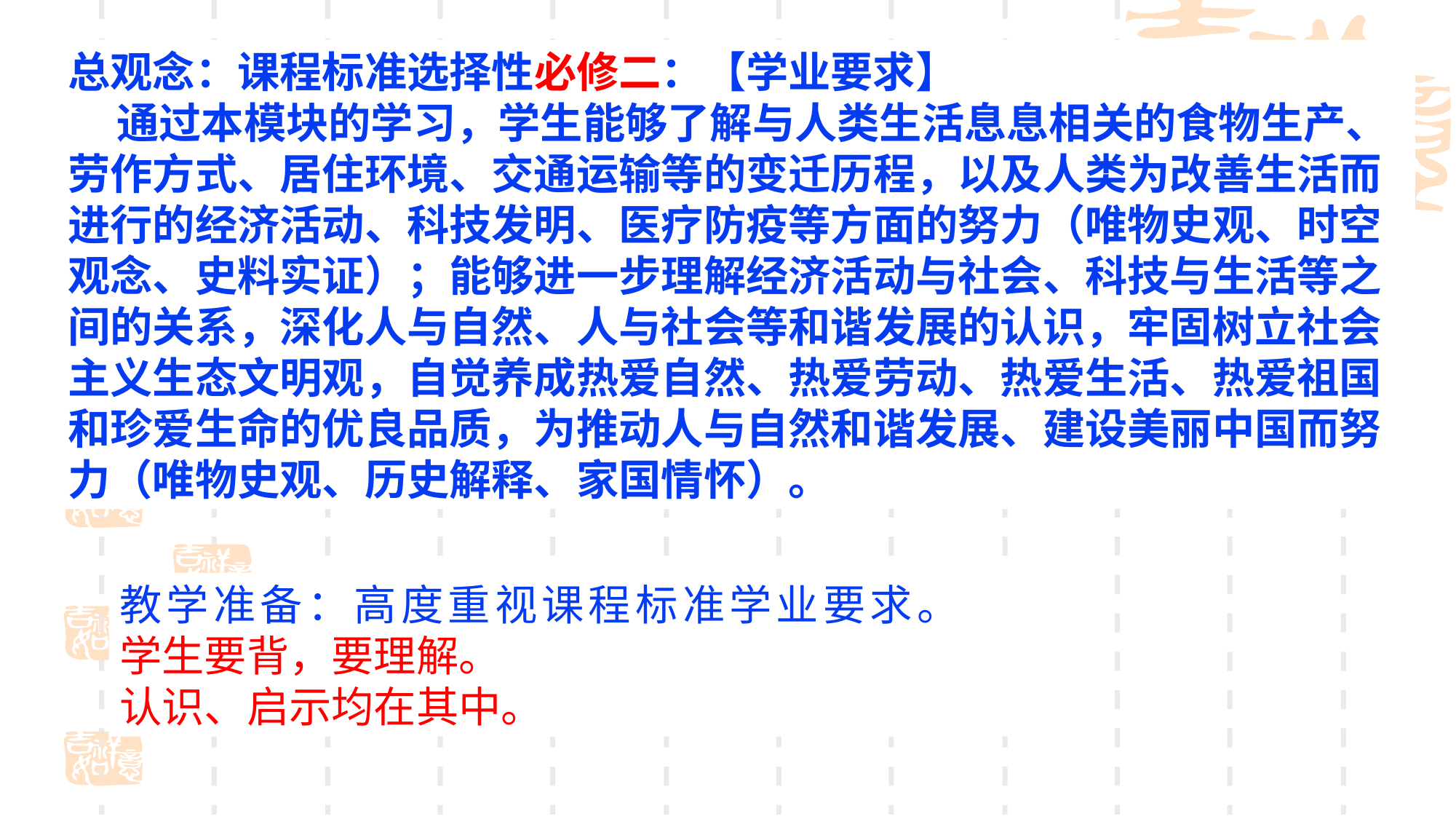

总观念：课程标准选择性必修二：【学业要求】
    通过本模块的学习，学生能够了解与人类生活息息相关的食物生产、劳作方式、居住环境、交通运输等的变迁历程，以及人类为改善生活而进行的经济活动、科技发明、医疗防疫等方面的努力（唯物史观、时空观念、史料实证）；能够进一步理解经济活动与社会、科技与生活等之间的关系，深化人与自然、人与社会等和谐发展的认识，牢固树立社会主义生态文明观，自觉养成热爱自然、热爱劳动、热爱生活、热爱祖国和珍爱生命的优良品质，为推动人与自然和谐发展、建设美丽中国而努力（唯物史观、历史解释、家国情怀）。
教学准备：高度重视课程标准学业要求。
学生要背，要理解。
认识、启示均在其中。